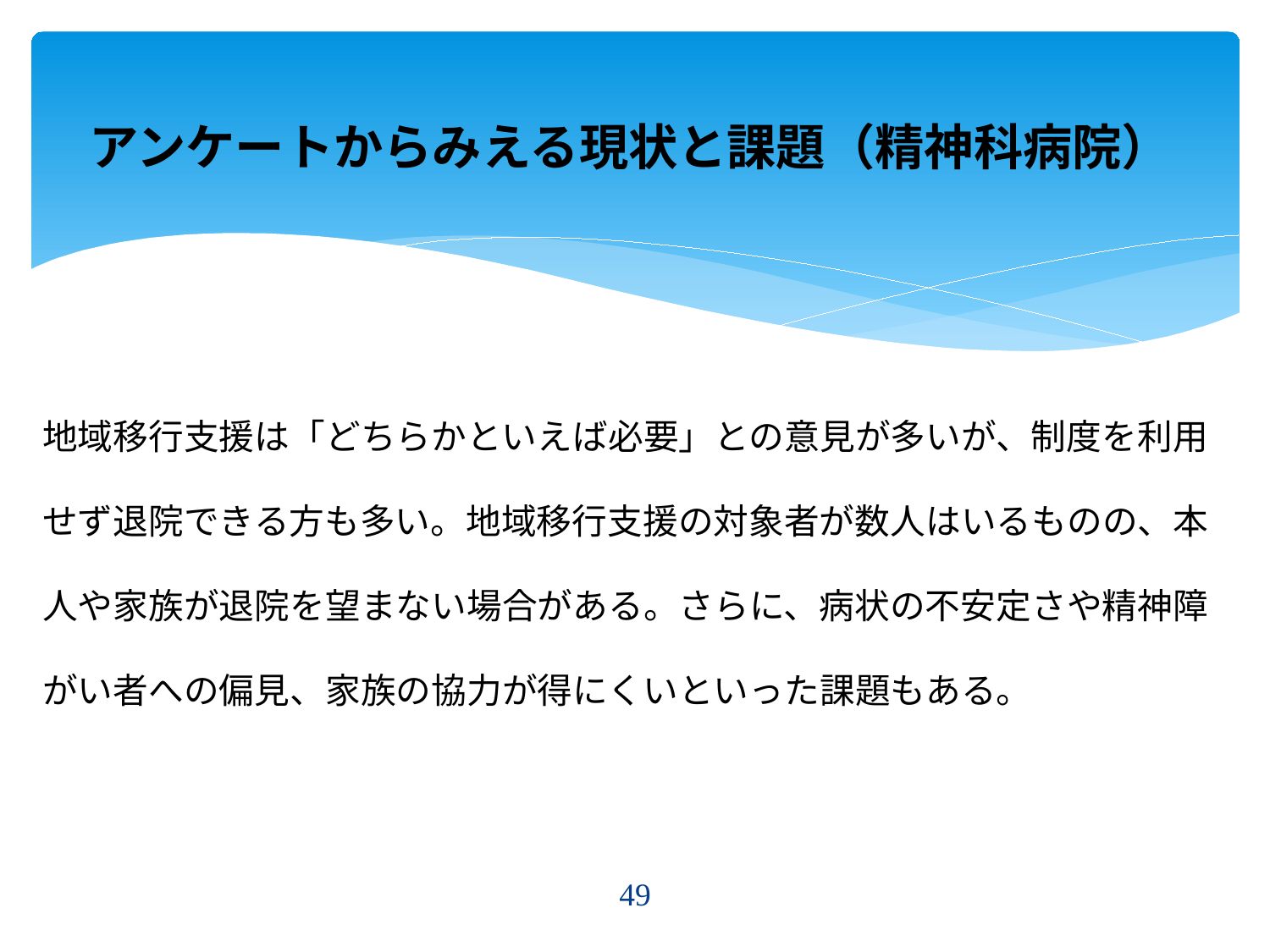

# アンケートからみえる現状と課題（精神科病院）
地域移行支援は「どちらかといえば必要」との意見が多いが、制度を利用せず退院できる方も多い。地域移行支援の対象者が数人はいるものの、本人や家族が退院を望まない場合がある。さらに、病状の不安定さや精神障がい者への偏見、家族の協力が得にくいといった課題もある。
49